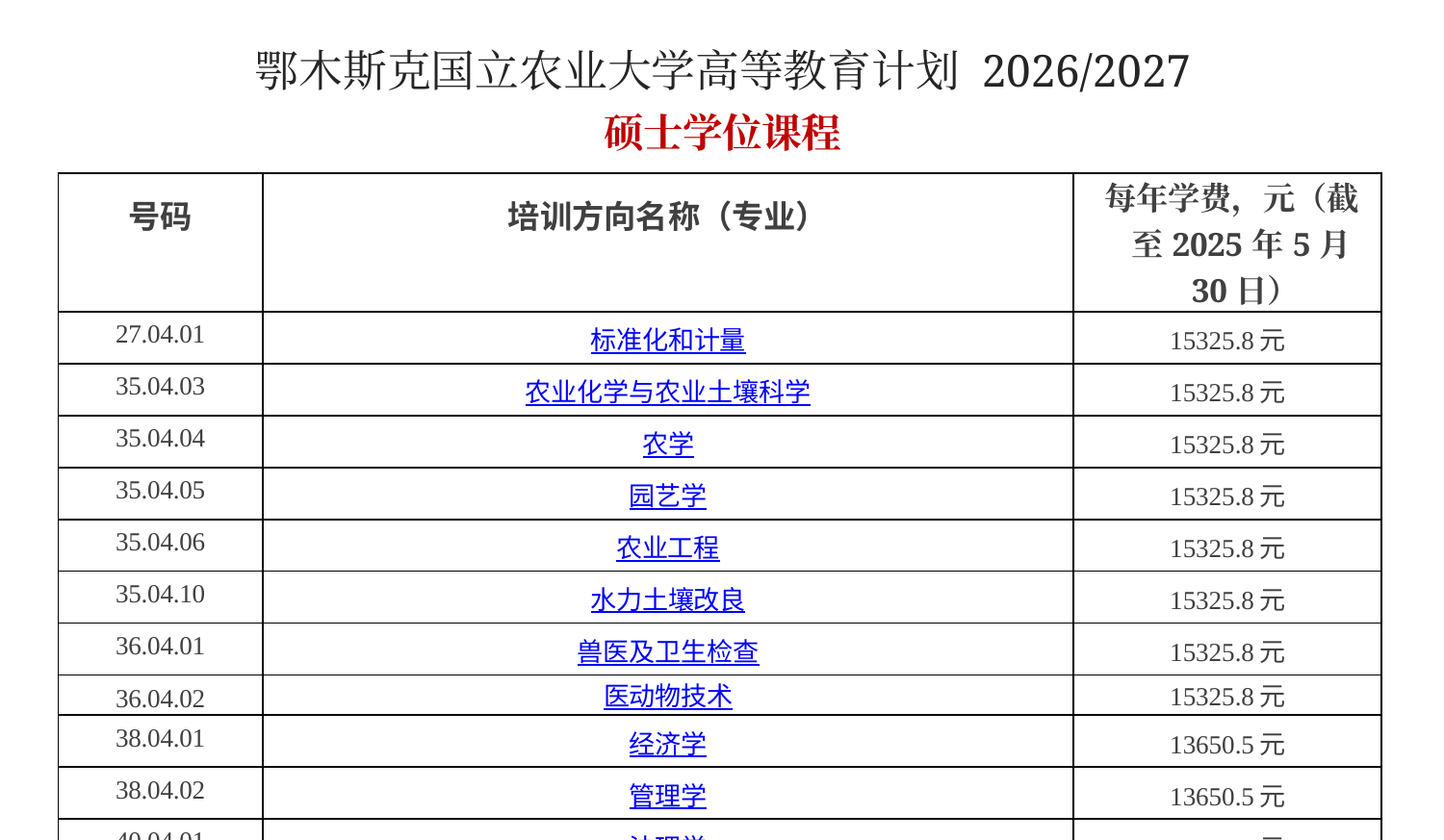

# 鄂木斯克国立农业大学高等教育计划 2026/2027
硕士学位课程
| 号码 | 培训方向名称（专业） | 每年学费，元（截至2025年5月30日） |
| --- | --- | --- |
| 27.04.01 | 标准化和计量 | 15325.8元 |
| 35.04.03 | 农业化学与农业土壤科学 | 15325.8元 |
| 35.04.04 | 农学 | 15325.8元 |
| 35.04.05 | 园艺学 | 15325.8元 |
| 35.04.06 | 农业工程 | 15325.8元 |
| 35.04.10 | 水力土壤改良 | 15325.8元 |
| 36.04.01 | 兽医及卫生检查 | 15325.8元 |
| 36.04.02 | 医动物技术 | 15325.8元 |
| 38.04.01 | 经济学 | 13650.5元 |
| 38.04.02 | 管理学 | 13650.5元 |
| 40.04.01 | 法理学 | 13650.5元 |